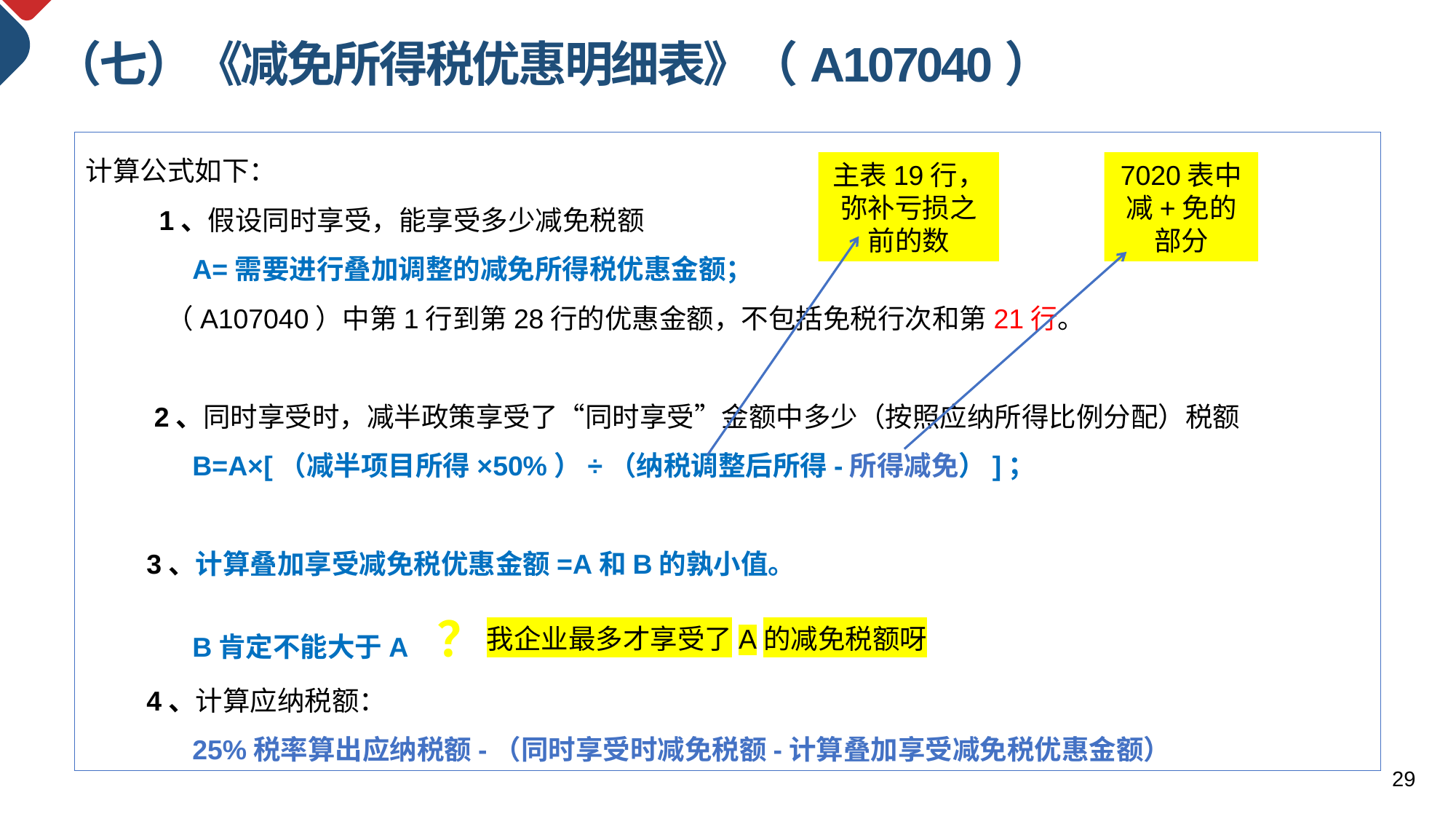

（七）《减免所得税优惠明细表》（A107040）
计算公式如下：
　　  1、假设同时享受，能享受多少减免税额
              A=需要进行叠加调整的减免所得税优惠金额；
            （A107040）中第1行到第28行的优惠金额，不包括免税行次和第21行。

         2、同时享受时，减半政策享受了“同时享受”金额中多少（按照应纳所得比例分配）税额
              B=A×[（减半项目所得×50%）÷（纳税调整后所得-所得减免）]；

        3、计算叠加享受减免税优惠金额=A和B的孰小值。
              B肯定不能大于A   ？
        4、计算应纳税额：
              25%税率算出应纳税额-（同时享受时减免税额-计算叠加享受减免税优惠金额）
主表19行，弥补亏损之前的数
7020表中减+免的部分
我企业最多才享受了A的减免税额呀